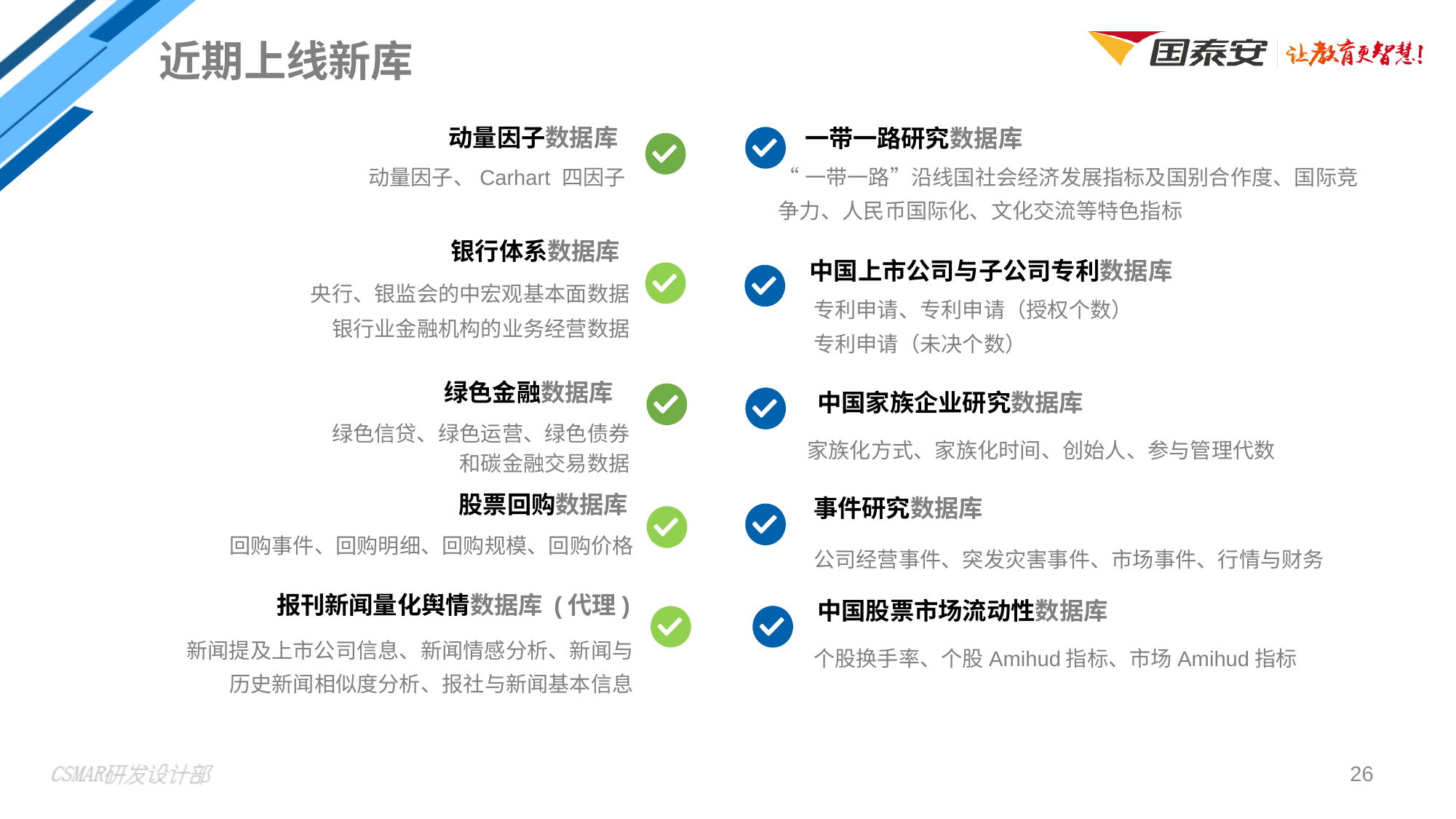

近期上线新库
动量因子数据库
一带一路研究数据库

“一带一路”沿线国社会经济发展指标及国别合作度、国际竞争力、人民币国际化、文化交流等特色指标
动量因子、Carhart 四因子
银行体系数据库
中国上市公司与子公司专利数据库

央行、银监会的中宏观基本面数据
银行业金融机构的业务经营数据
专利申请、专利申请（授权个数）
专利申请（未决个数）

绿色金融数据库
中国家族企业研究数据库

绿色信贷、绿色运营、绿色债券
和碳金融交易数据
家族化方式、家族化时间、创始人、参与管理代数
股票回购数据库
事件研究数据库

回购事件、回购明细、回购规模、回购价格
公司经营事件、突发灾害事件、市场事件、行情与财务
报刊新闻量化舆情数据库 (代理)
中国股票市场流动性数据库

新闻提及上市公司信息、新闻情感分析、新闻与历史新闻相似度分析、报社与新闻基本信息
个股换手率、个股Amihud指标、市场Amihud指标
26